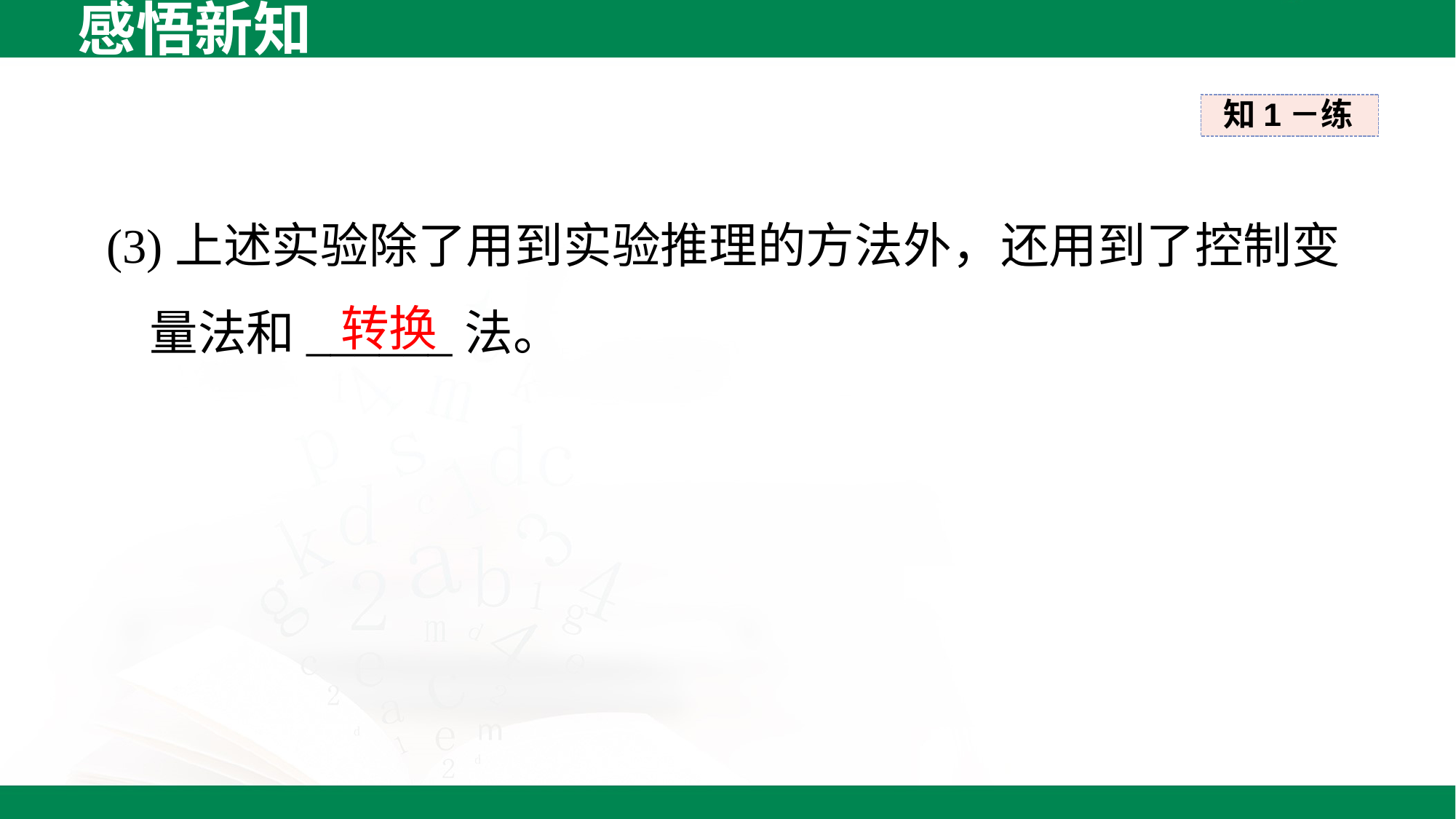

感悟新知
知1－练

(3)上述实验除了用到实验推理的方法外，还用到了控制变量法和______法。
转换